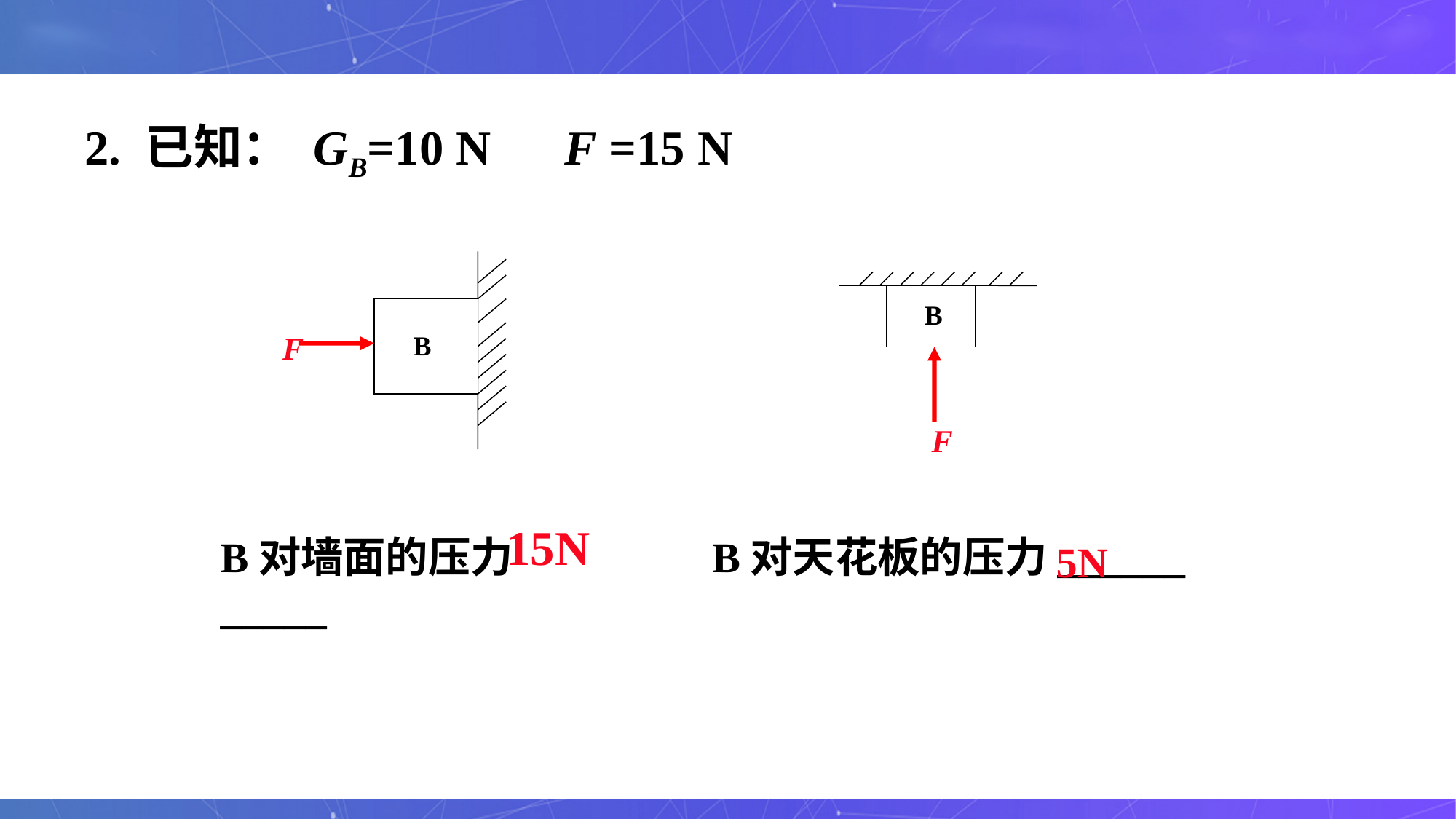

2. 已知： GB=10 N      F =15 N

B

B
F

F
15N
B对墙面的压力_____
B对天花板的压力______
5N